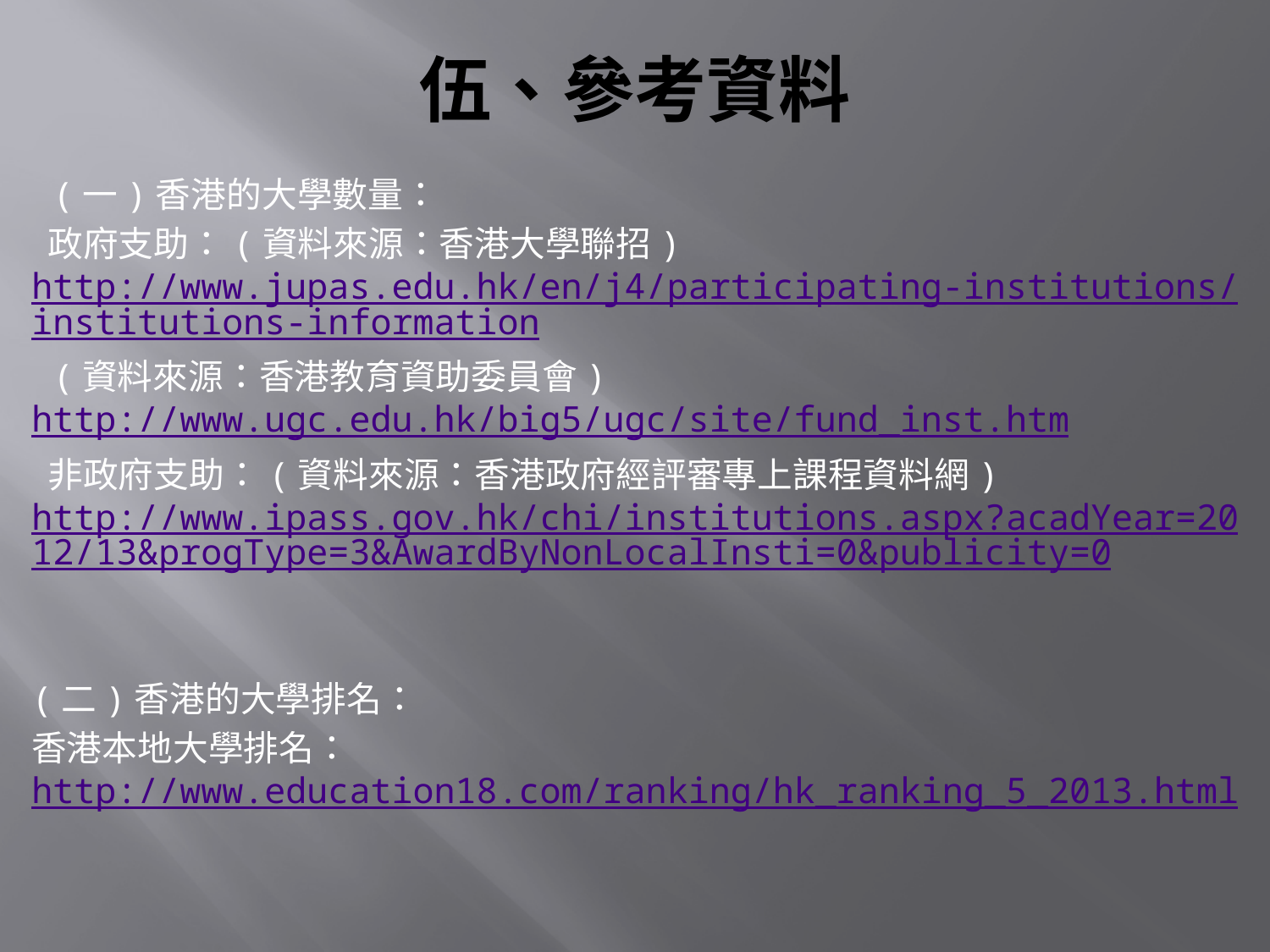

# 伍、參考資料
 (一)香港的大學數量：
 政府支助：(資料來源：香港大學聯招) http://www.jupas.edu.hk/en/j4/participating-institutions/institutions-information
 (資料來源：香港教育資助委員會) http://www.ugc.edu.hk/big5/ugc/site/fund_inst.htm
 非政府支助：(資料來源：香港政府經評審專上課程資料網) http://www.ipass.gov.hk/chi/institutions.aspx?acadYear=2012/13&progType=3&AwardByNonLocalInsti=0&publicity=0

(二)香港的大學排名：
香港本地大學排名：http://www.education18.com/ranking/hk_ranking_5_2013.html